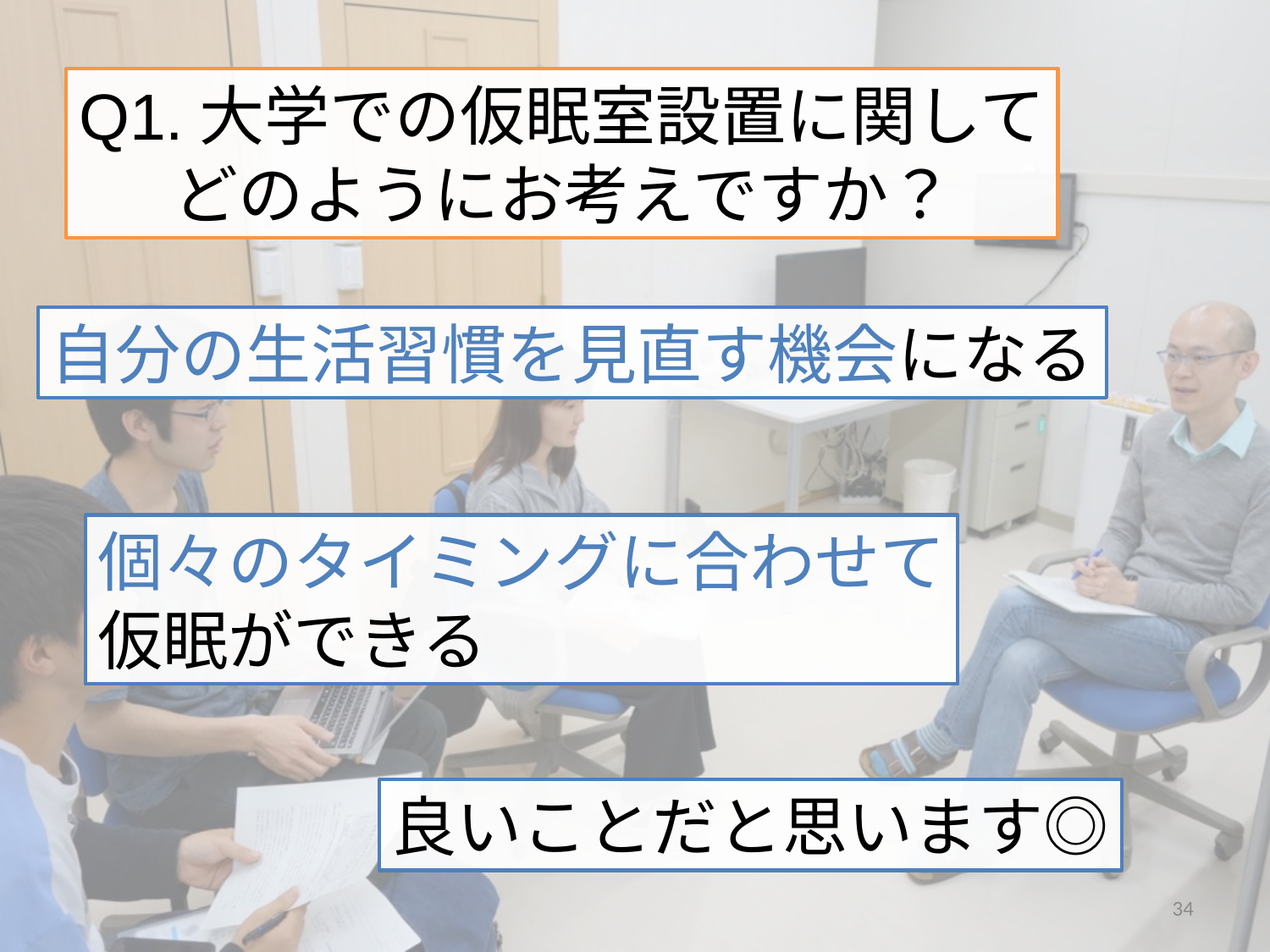

Q1.大学での仮眠室設置に関して
　  どのようにお考えですか？
自分の生活習慣を見直す機会になる
個々のタイミングに合わせて
仮眠ができる
良いことだと思います◎
34